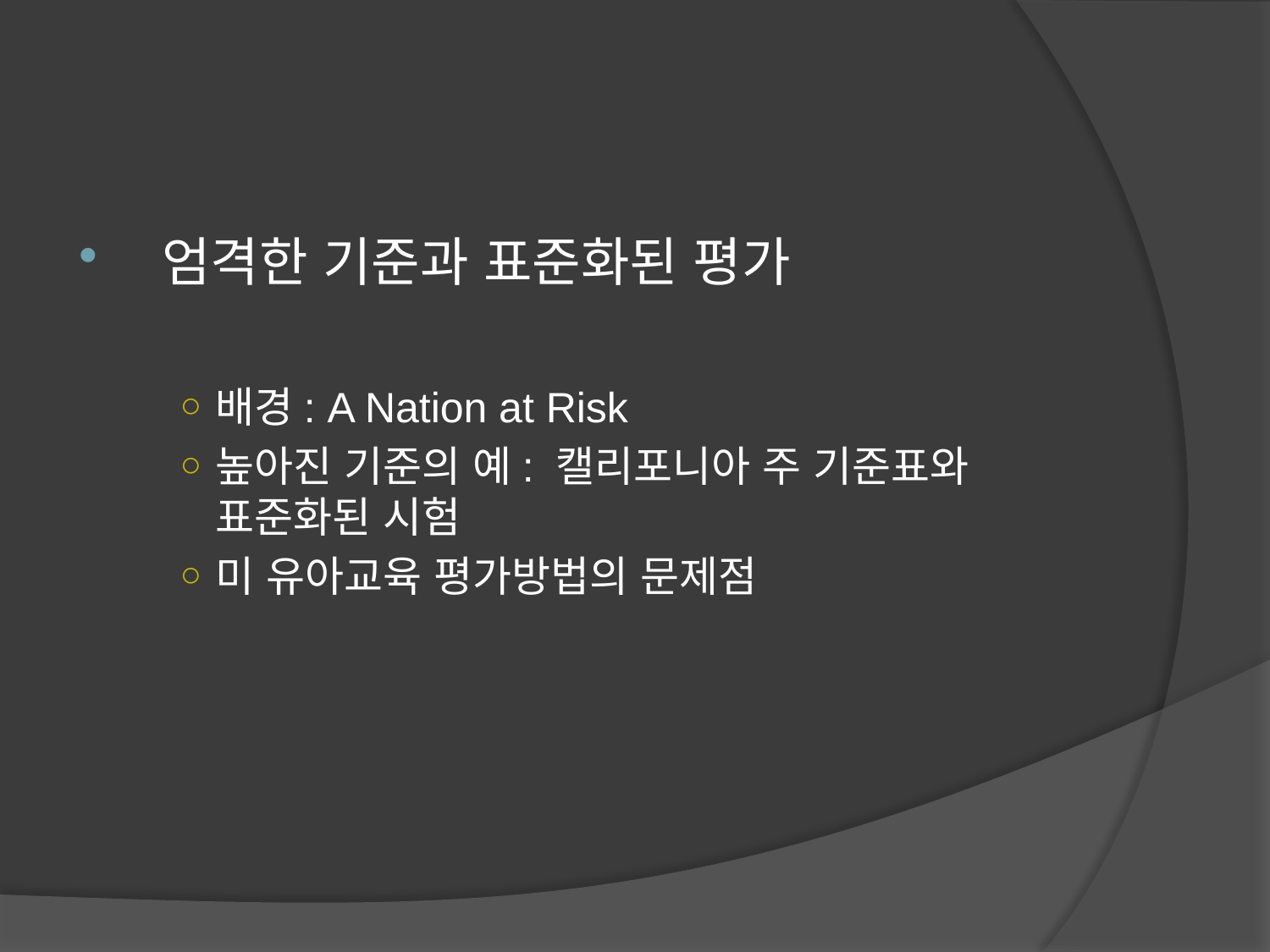

엄격한 기준과 표준화된 평가

배경: A Nation at Risk
높아진 기준의 예: 캘리포니아 주 기준표와 표준화된 시험
미 유아교육 평가방법의 문제점